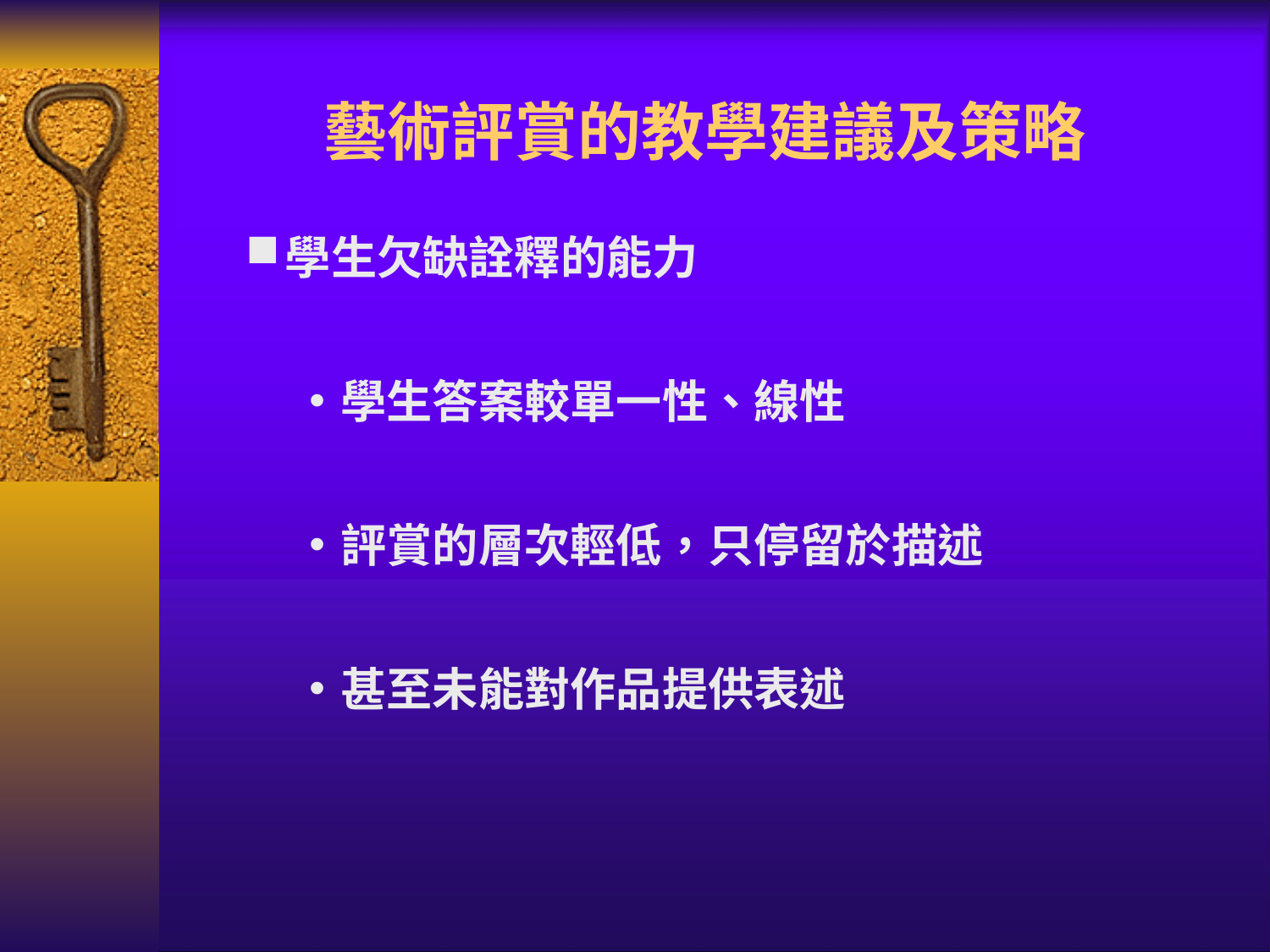

藝術評賞的教學建議及策略
學生欠缺詮釋的能力

學生答案較單一性、線性

評賞的層次輕低，只停留於描述

甚至未能對作品提供表述